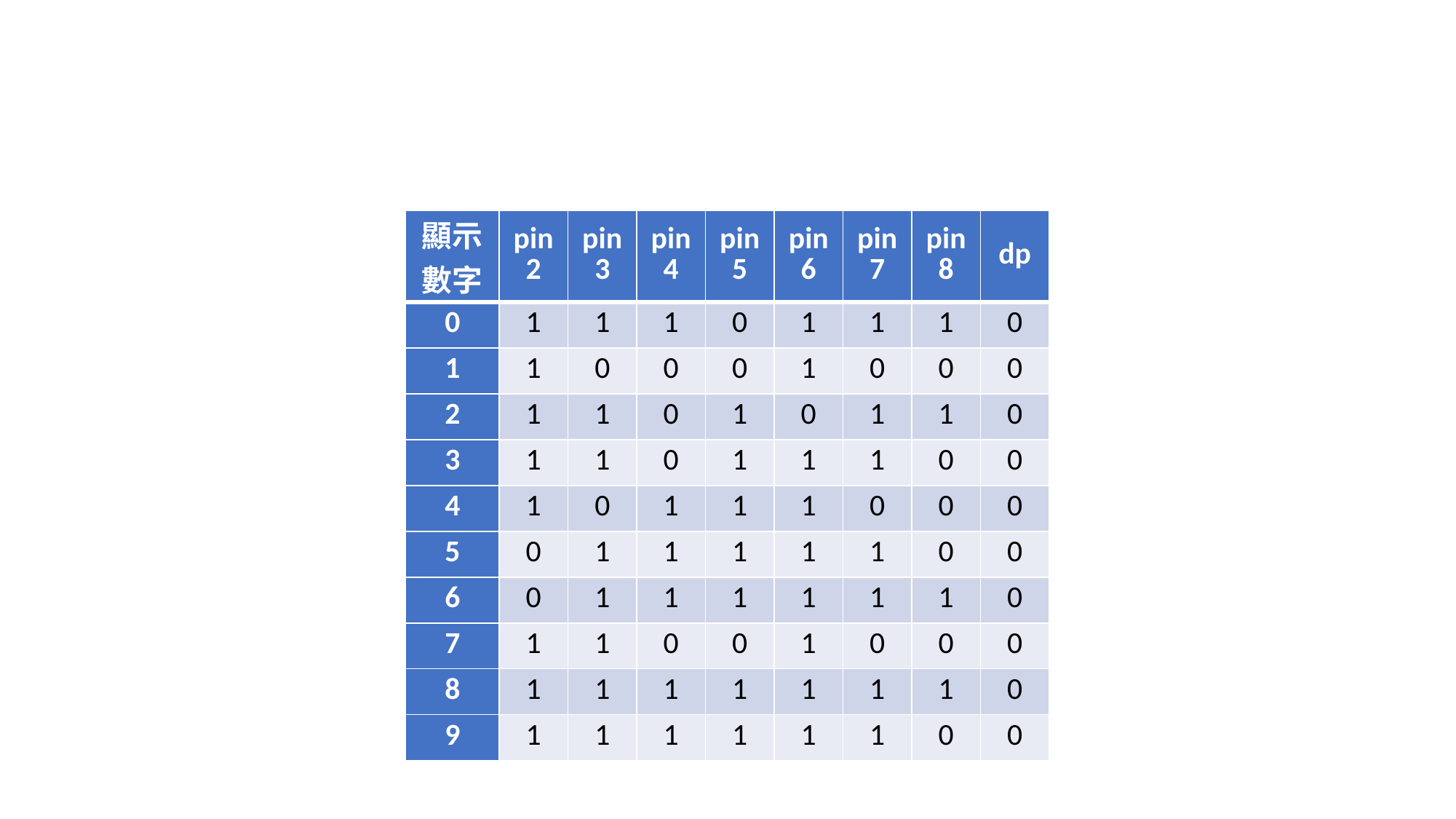

#
| 顯示數字 | pin2 | pin3 | pin4 | pin5 | pin6 | pin7 | pin8 | dp |
| --- | --- | --- | --- | --- | --- | --- | --- | --- |
| 0 | 1 | 1 | 1 | 0 | 1 | 1 | 1 | 0 |
| 1 | 1 | 0 | 0 | 0 | 1 | 0 | 0 | 0 |
| 2 | 1 | 1 | 0 | 1 | 0 | 1 | 1 | 0 |
| 3 | 1 | 1 | 0 | 1 | 1 | 1 | 0 | 0 |
| 4 | 1 | 0 | 1 | 1 | 1 | 0 | 0 | 0 |
| 5 | 0 | 1 | 1 | 1 | 1 | 1 | 0 | 0 |
| 6 | 0 | 1 | 1 | 1 | 1 | 1 | 1 | 0 |
| 7 | 1 | 1 | 0 | 0 | 1 | 0 | 0 | 0 |
| 8 | 1 | 1 | 1 | 1 | 1 | 1 | 1 | 0 |
| 9 | 1 | 1 | 1 | 1 | 1 | 1 | 0 | 0 |